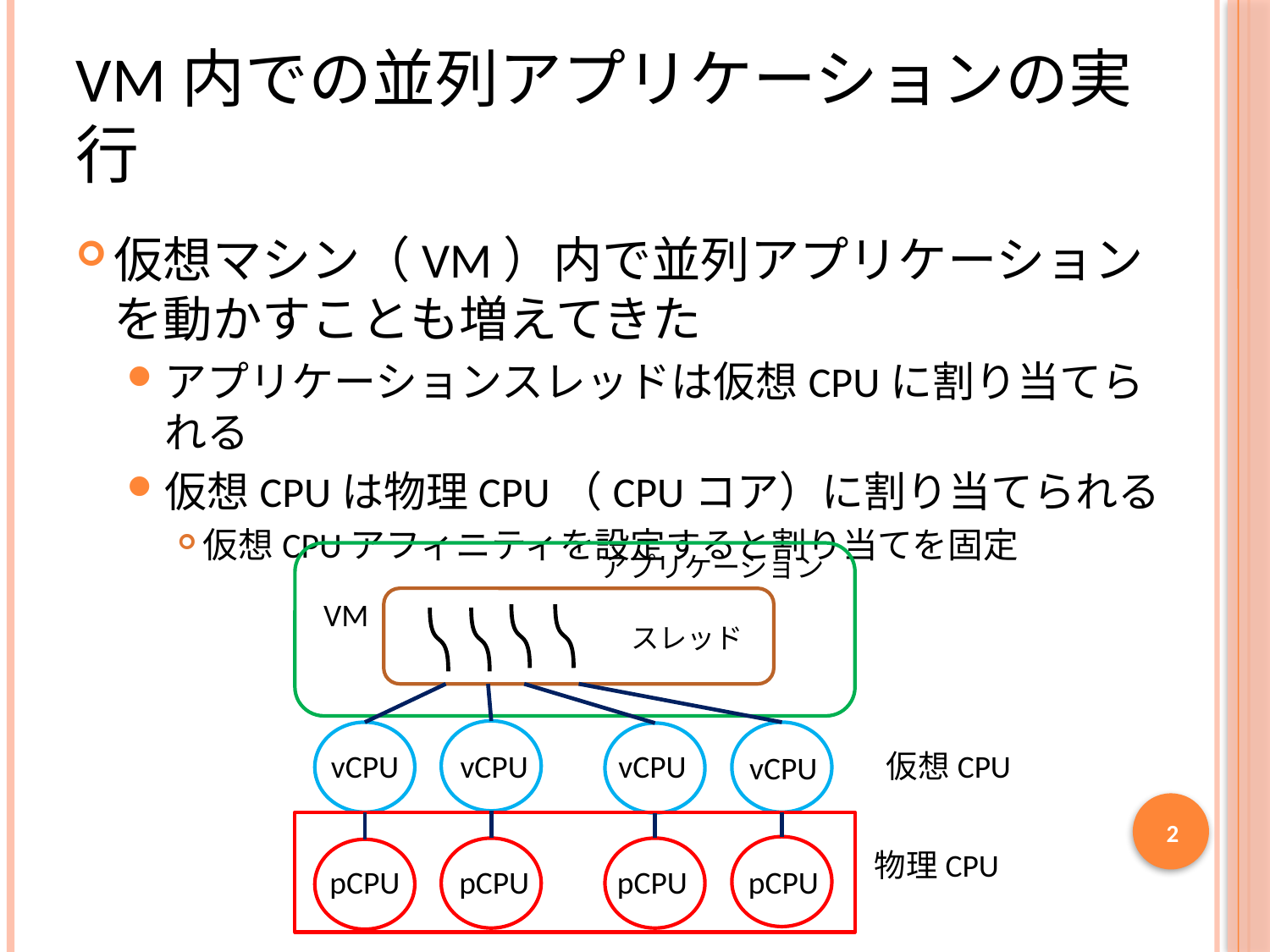

# VM内での並列アプリケーションの実行
仮想マシン（VM）内で並列アプリケーションを動かすことも増えてきた
アプリケーションスレッドは仮想CPUに割り当てられる
仮想CPUは物理CPU（CPUコア）に割り当てられる
仮想CPUアフィニティを設定すると割り当てを固定

アプリケーション
VM

スレッド

vCPU
vCPU
vCPU
仮想CPU
vCPU
2

物理CPU
pCPU
pCPU
pCPU
pCPU